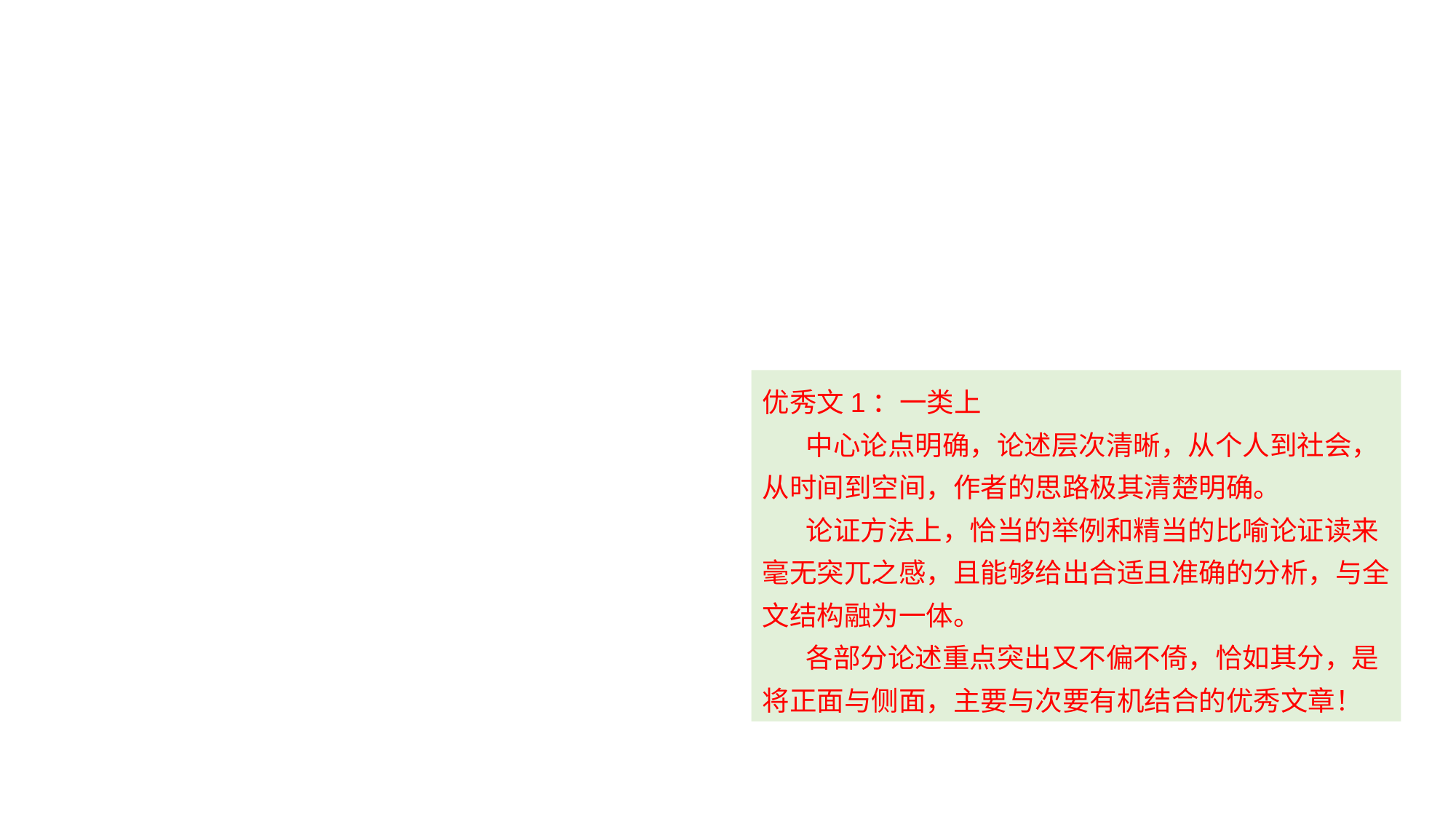

优秀文1：一类上
      中心论点明确，论述层次清晰，从个人到社会，从时间到空间，作者的思路极其清楚明确。
      论证方法上，恰当的举例和精当的比喻论证读来毫无突兀之感，且能够给出合适且准确的分析，与全文结构融为一体。
      各部分论述重点突出又不偏不倚，恰如其分，是将正面与侧面，主要与次要有机结合的优秀文章！